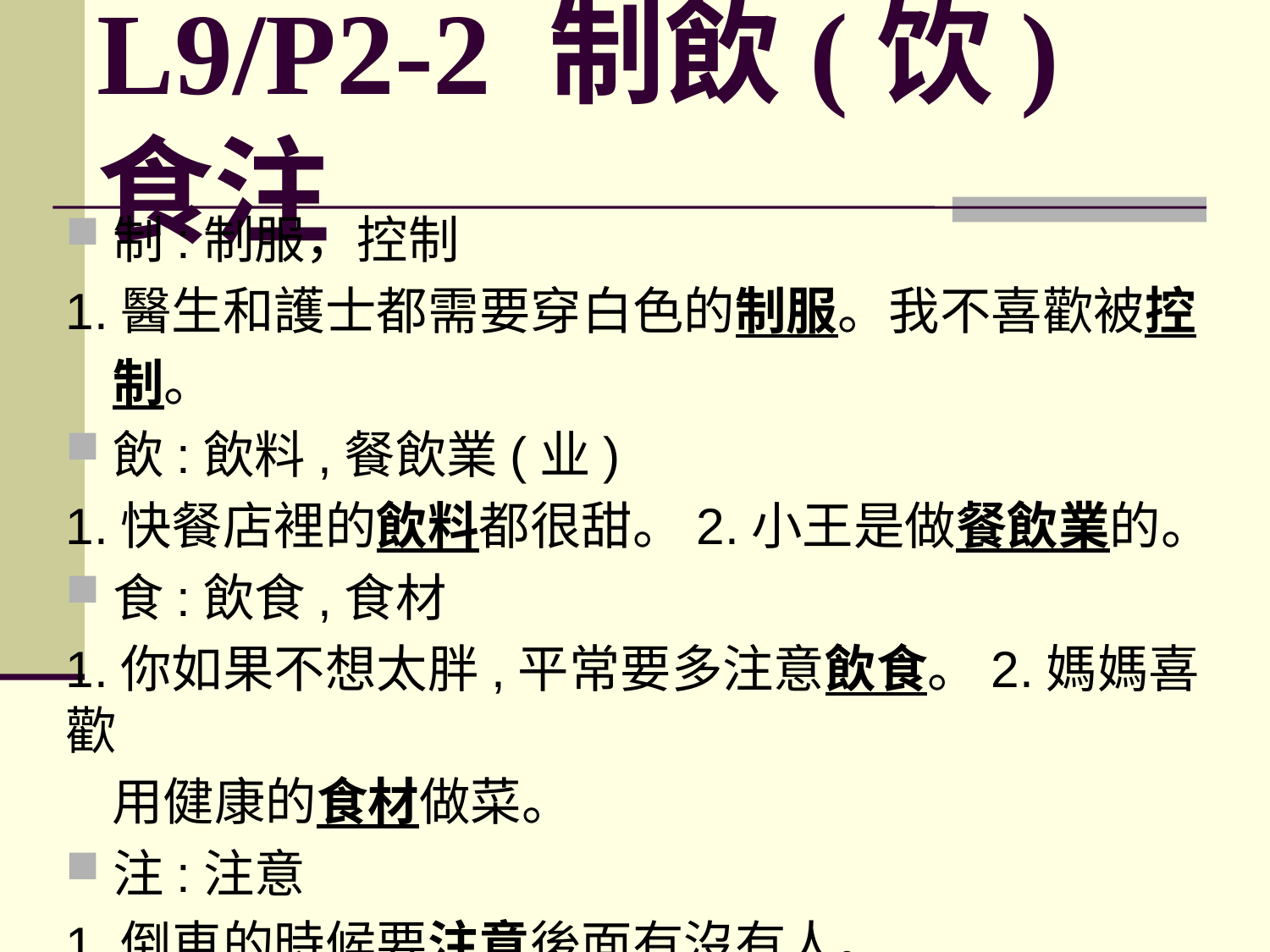

# L9/P2-2 制飲(饮)食注
制:制服，控制
1.醫生和護士都需要穿白色的制服。我不喜歡被控
   制。
飲:飲料,餐飲業(业)
1.快餐店裡的飲料都很甜。2.小王是做餐飲業的。
食:飲食,食材
1.你如果不想太胖,平常要多注意飲食。2.媽媽喜歡
   用健康的食材做菜。
注:注意
1.倒車的時候要注意後面有沒有人。